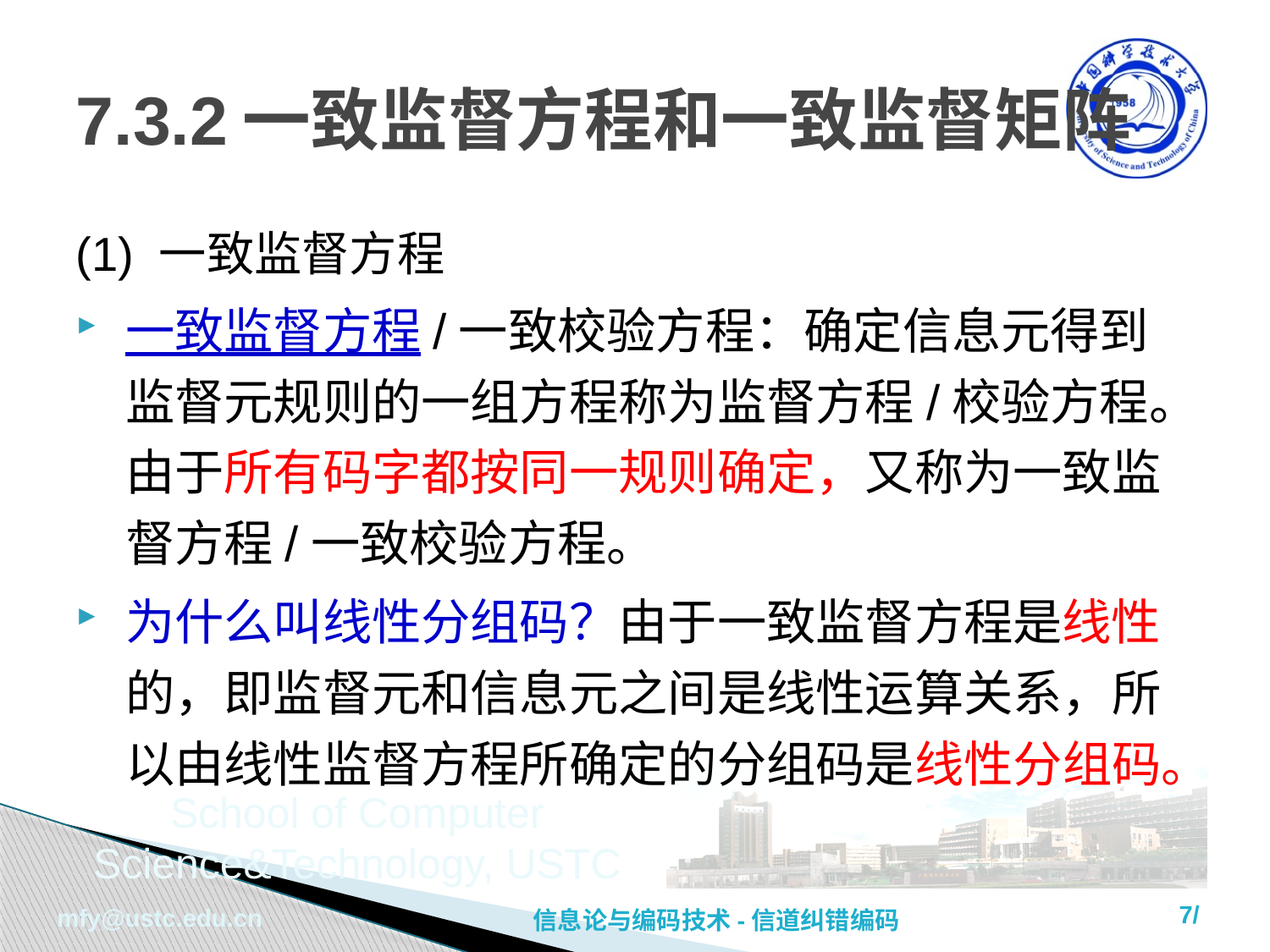

# 7.3.2一致监督方程和一致监督矩阵
(1) 一致监督方程
一致监督方程/一致校验方程：确定信息元得到监督元规则的一组方程称为监督方程/校验方程。由于所有码字都按同一规则确定，又称为一致监督方程/一致校验方程。
为什么叫线性分组码？由于一致监督方程是线性的，即监督元和信息元之间是线性运算关系，所以由线性监督方程所确定的分组码是线性分组码。